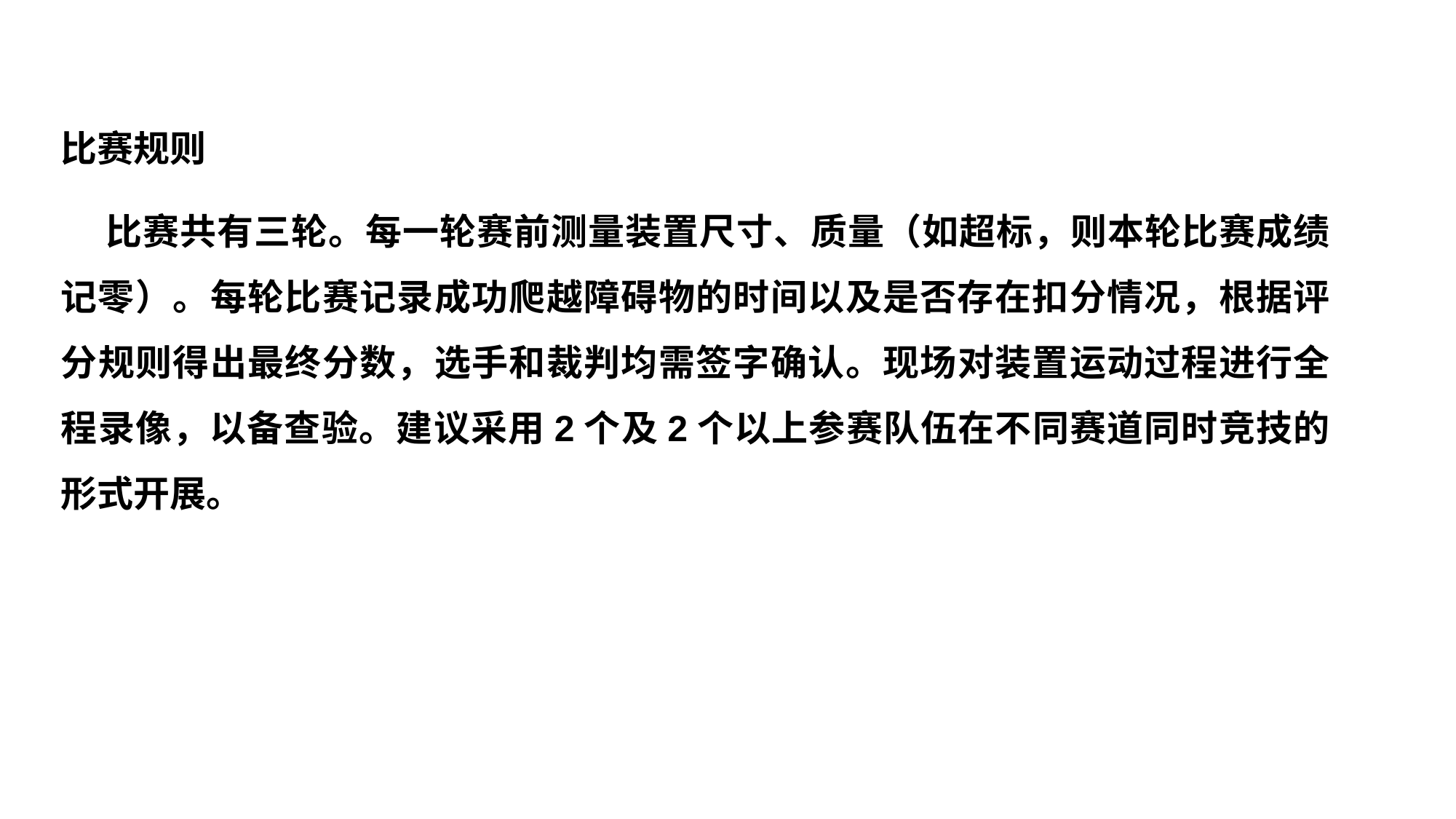

比赛规则
    比赛共有三轮。每一轮赛前测量装置尺寸、质量（如超标，则本轮比赛成绩记零）。每轮比赛记录成功爬越障碍物的时间以及是否存在扣分情况，根据评分规则得出最终分数，选手和裁判均需签字确认。现场对装置运动过程进行全程录像，以备查验。建议采用2个及2个以上参赛队伍在不同赛道同时竞技的形式开展。